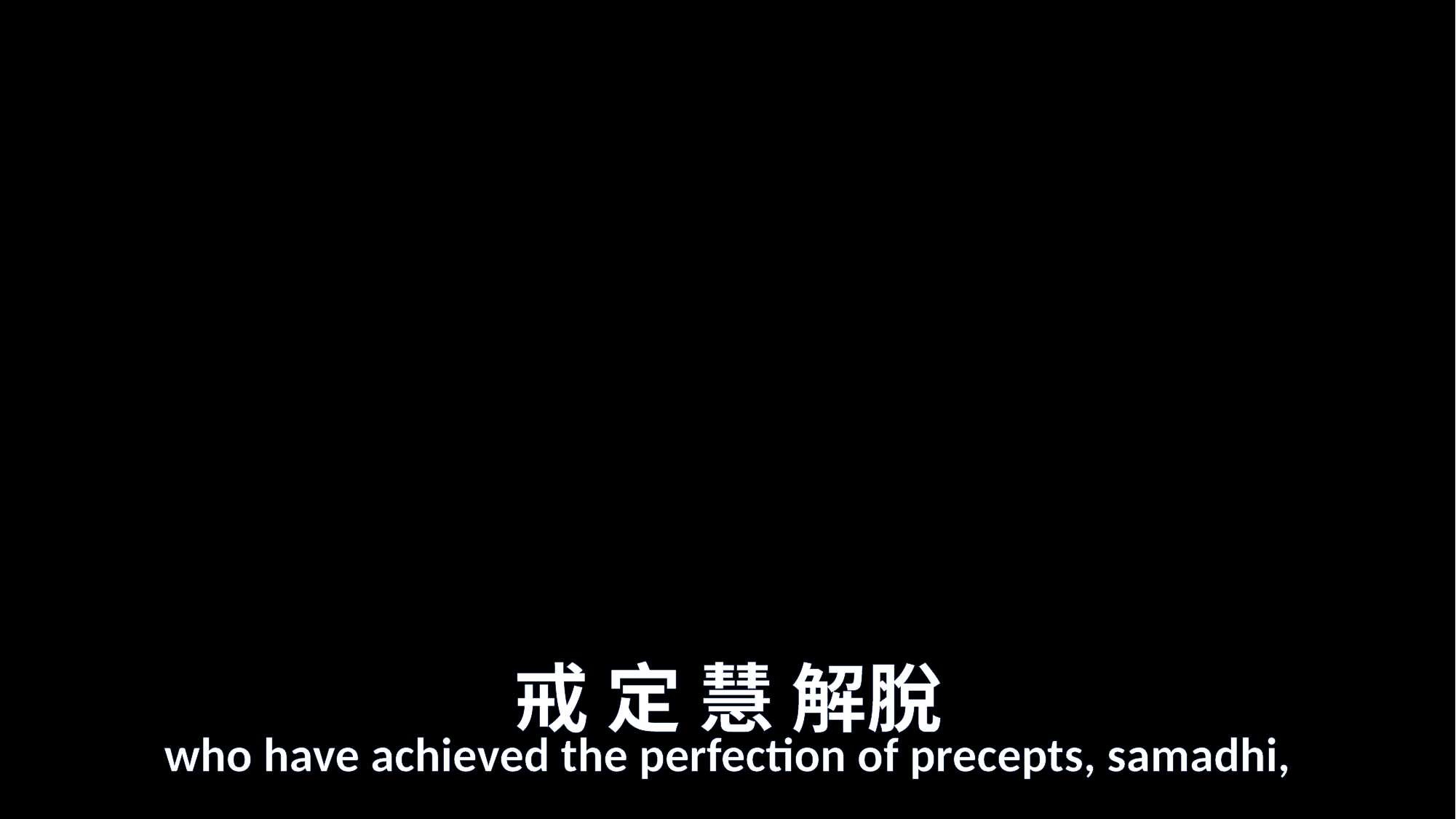

# 戒 定 慧 解脫
who have achieved the perfection of precepts, samadhi,